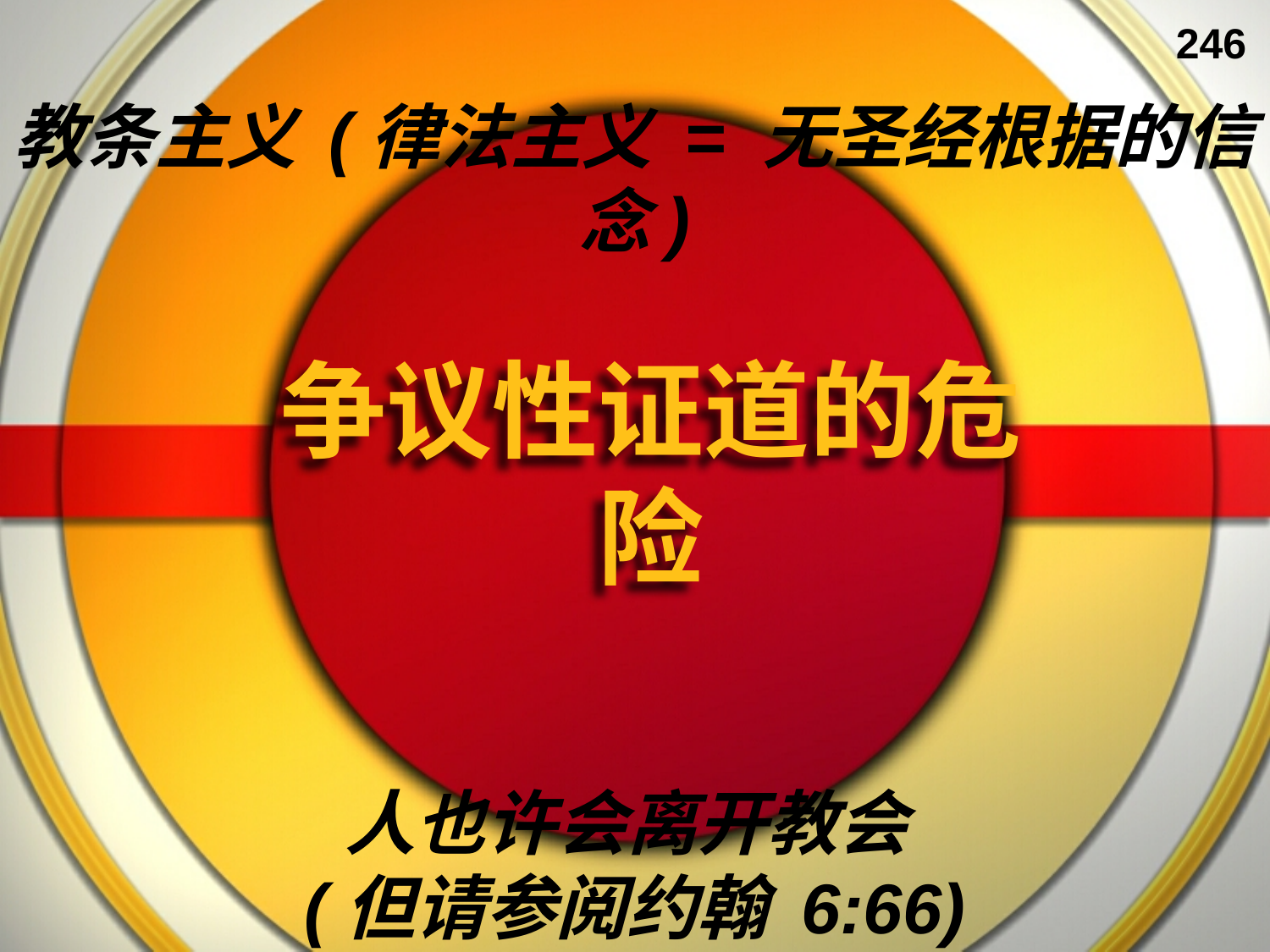

246
教条主义 (律法主义 = 无圣经根据的信念)
# 争议性证道的危险
人也许会离开教会
(但请参阅约翰 6:66)